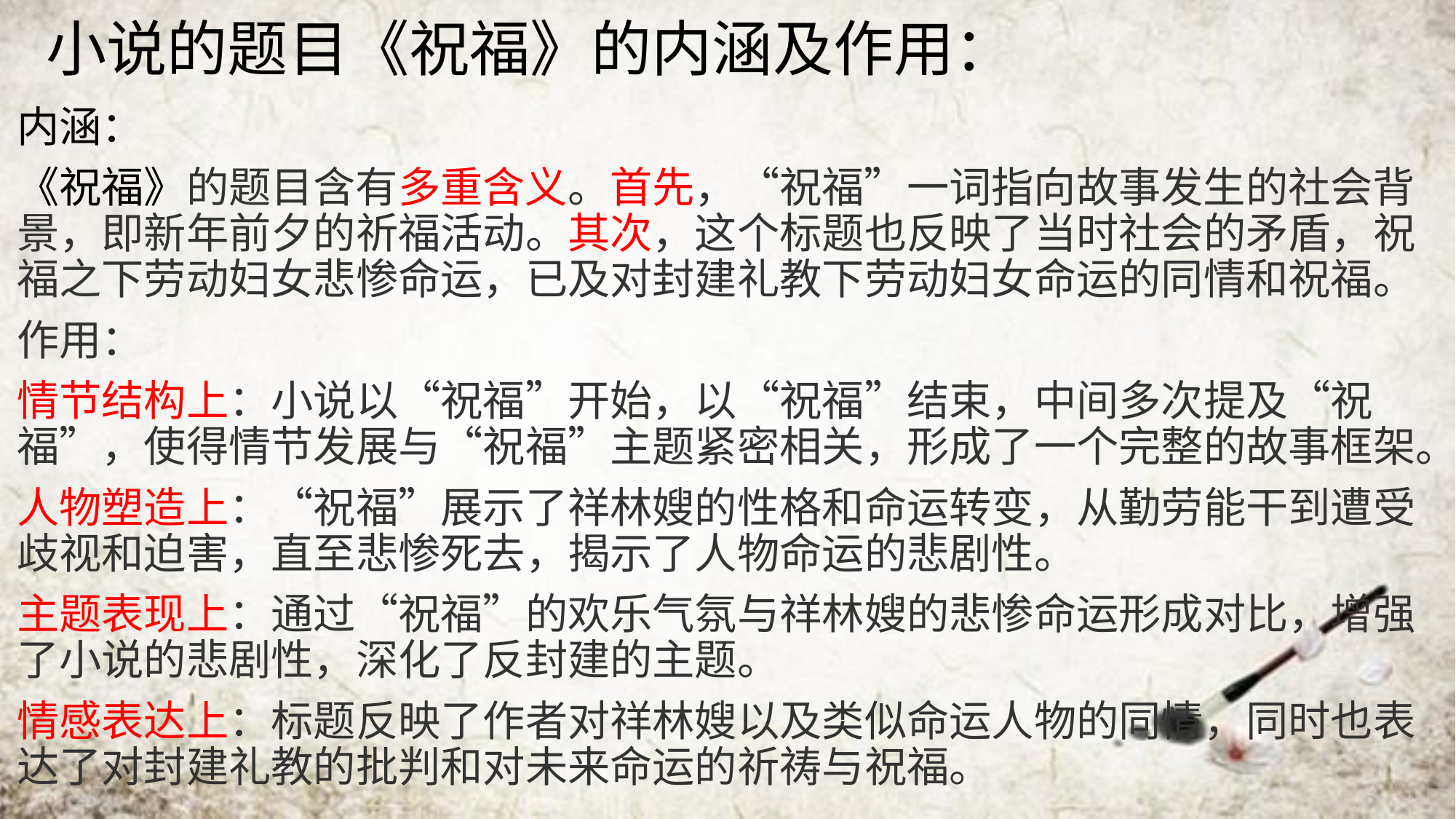

# 小说的题目《祝福》的内涵及作用：
内涵：
《祝福》的题目含有多重含义。首先，“祝福”一词指向故事发生的社会背景，即新年前夕的祈福活动。其次，这个标题也反映了当时社会的矛盾，祝福之下劳动妇女悲惨命运，已及对封建礼教下劳动妇女命运的同情和祝福。
作用：
情节结构上：小说以“祝福”开始，以“祝福”结束，中间多次提及“祝福”，使得情节发展与“祝福”主题紧密相关，形成了一个完整的故事框架。
人物塑造上：“祝福”展示了祥林嫂的性格和命运转变，从勤劳能干到遭受歧视和迫害，直至悲惨死去，揭示了人物命运的悲剧性。
主题表现上：通过“祝福”的欢乐气氛与祥林嫂的悲惨命运形成对比，增强了小说的悲剧性，深化了反封建的主题。
情感表达上：标题反映了作者对祥林嫂以及类似命运人物的同情，同时也表达了对封建礼教的批判和对未来命运的祈祷与祝福。